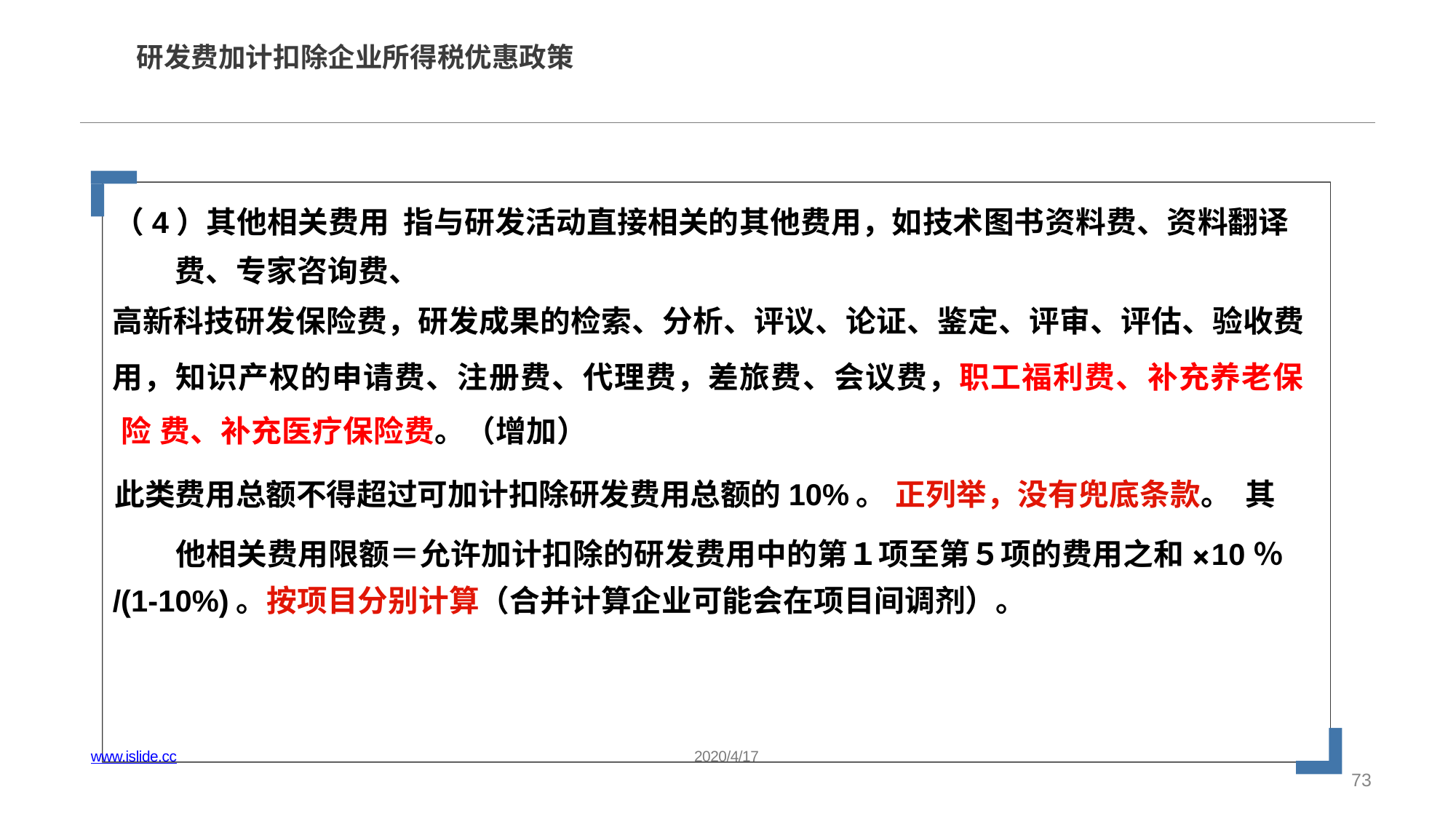

# 研发费加计扣除企业所得税优惠政策

（4）其他相关费用  指与研发活动直接相关的其他费用，如技术图书资料费、资料翻译费、专家咨询费、
高新科技研发保险费，研发成果的检索、分析、评议、论证、鉴定、评审、评估、验收费
用，知识产权的申请费、注册费、代理费，差旅费、会议费，职工福利费、补充养老保  险 费、补充医疗保险费。（增加）
此类费用总额不得超过可加计扣除研发费用总额的10%。 正列举，没有兜底条款。  其他相关费用限额＝允许加计扣除的研发费用中的第１项至第５项的费用之和×10％
/(1-10%)。按项目分别计算（合并计算企业可能会在项目间调剂）。

www.islide.cc
2020/4/17

73